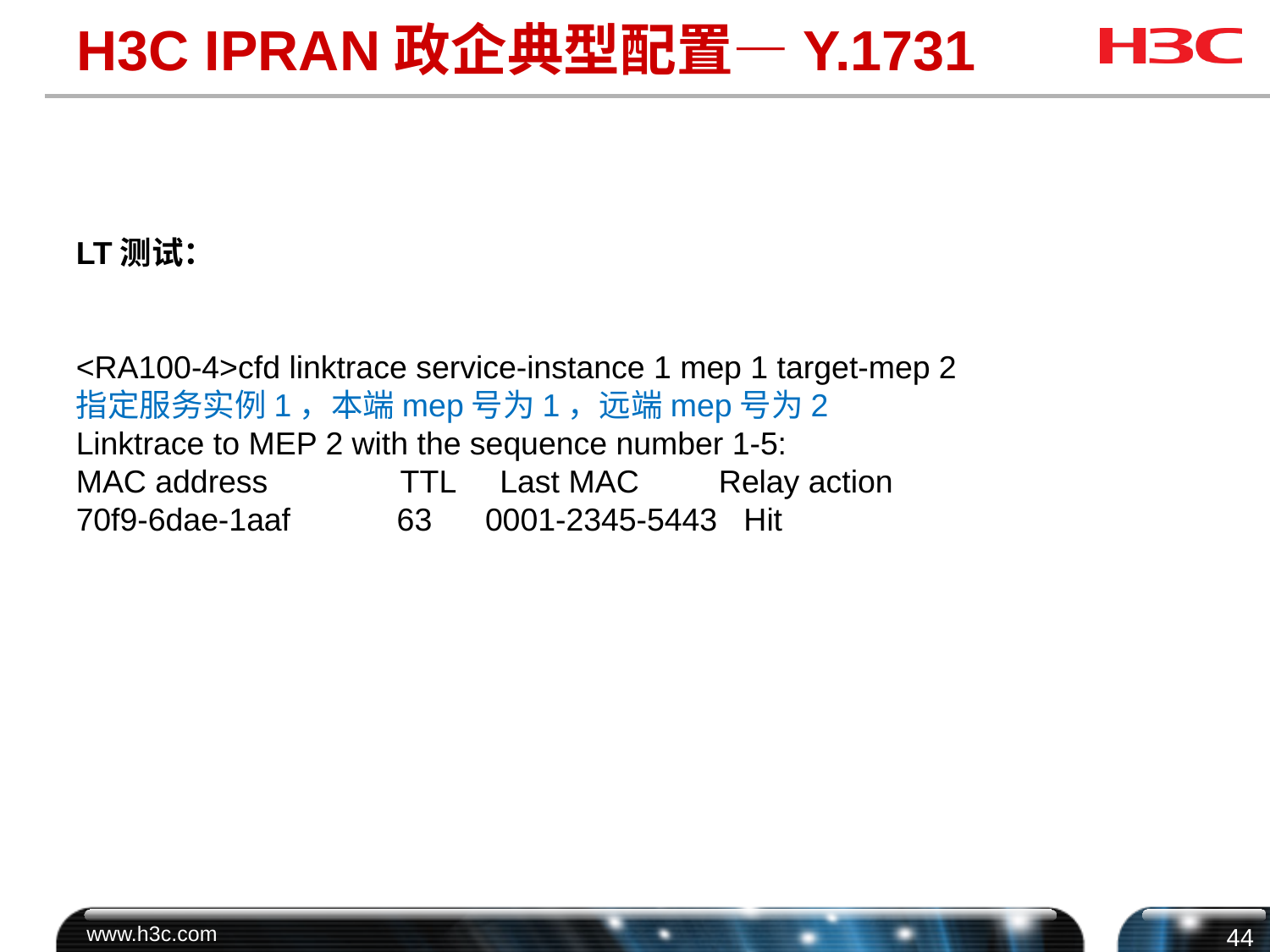

# H3C IPRAN政企典型配置—Y.1731

LT测试：

<RA100-4>cfd linktrace service-instance 1 mep 1 target-mep 2
指定服务实例1，本端mep号为1，远端mep号为2
Linktrace to MEP 2 with the sequence number 1-5:
MAC address               TTL     Last MAC         Relay action
70f9-6dae-1aaf            63      0001-2345-5443   Hit